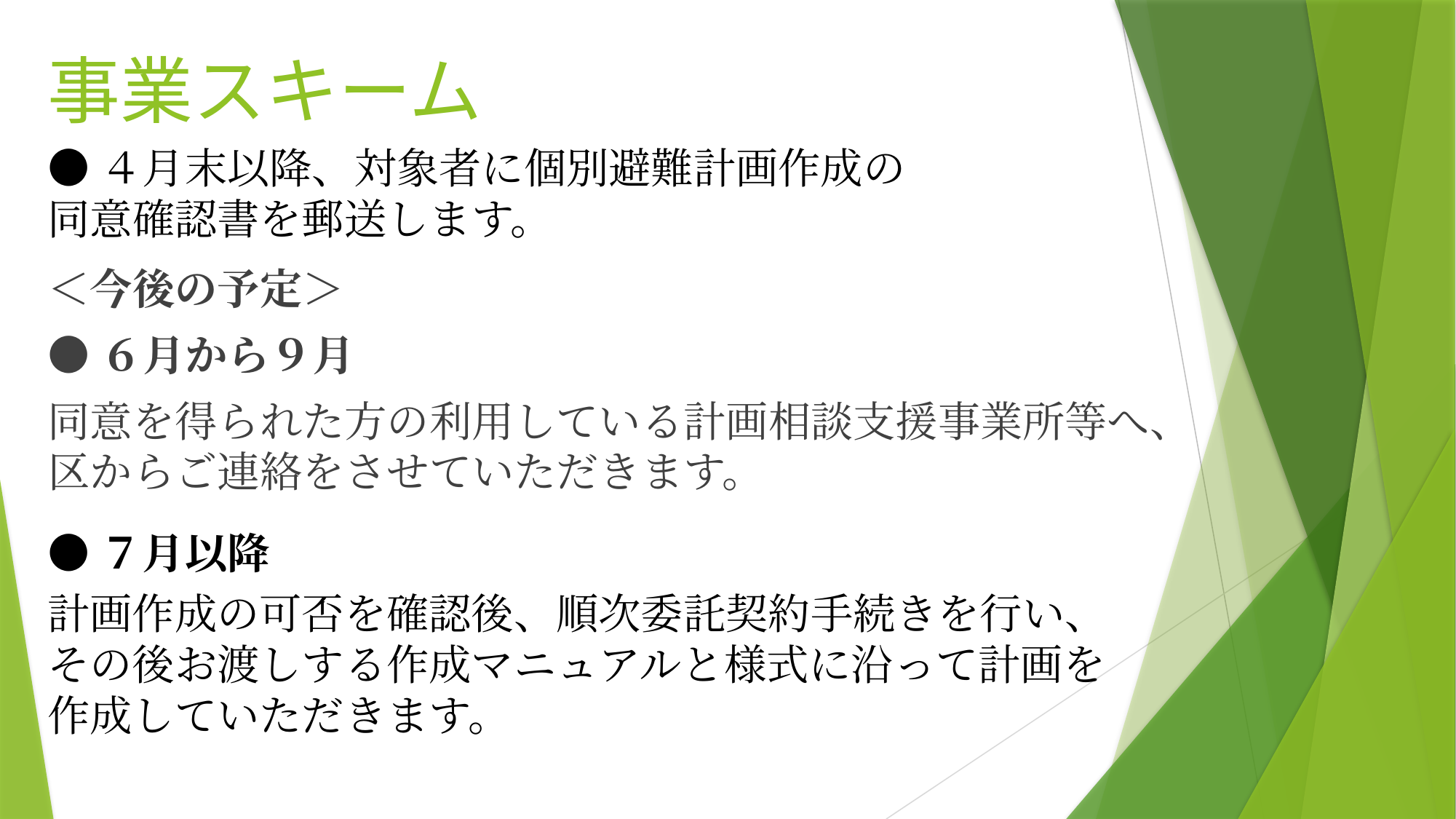

# 事業スキーム
●４月末以降、対象者に個別避難計画作成の
同意確認書を郵送します。
＜今後の予定＞
●６月から９月
同意を得られた方の利用している計画相談支援事業所等へ、区からご連絡をさせていただきます。
●７月以降
計画作成の可否を確認後、順次委託契約手続きを行い、
その後お渡しする作成マニュアルと様式に沿って計画を
作成していただきます。